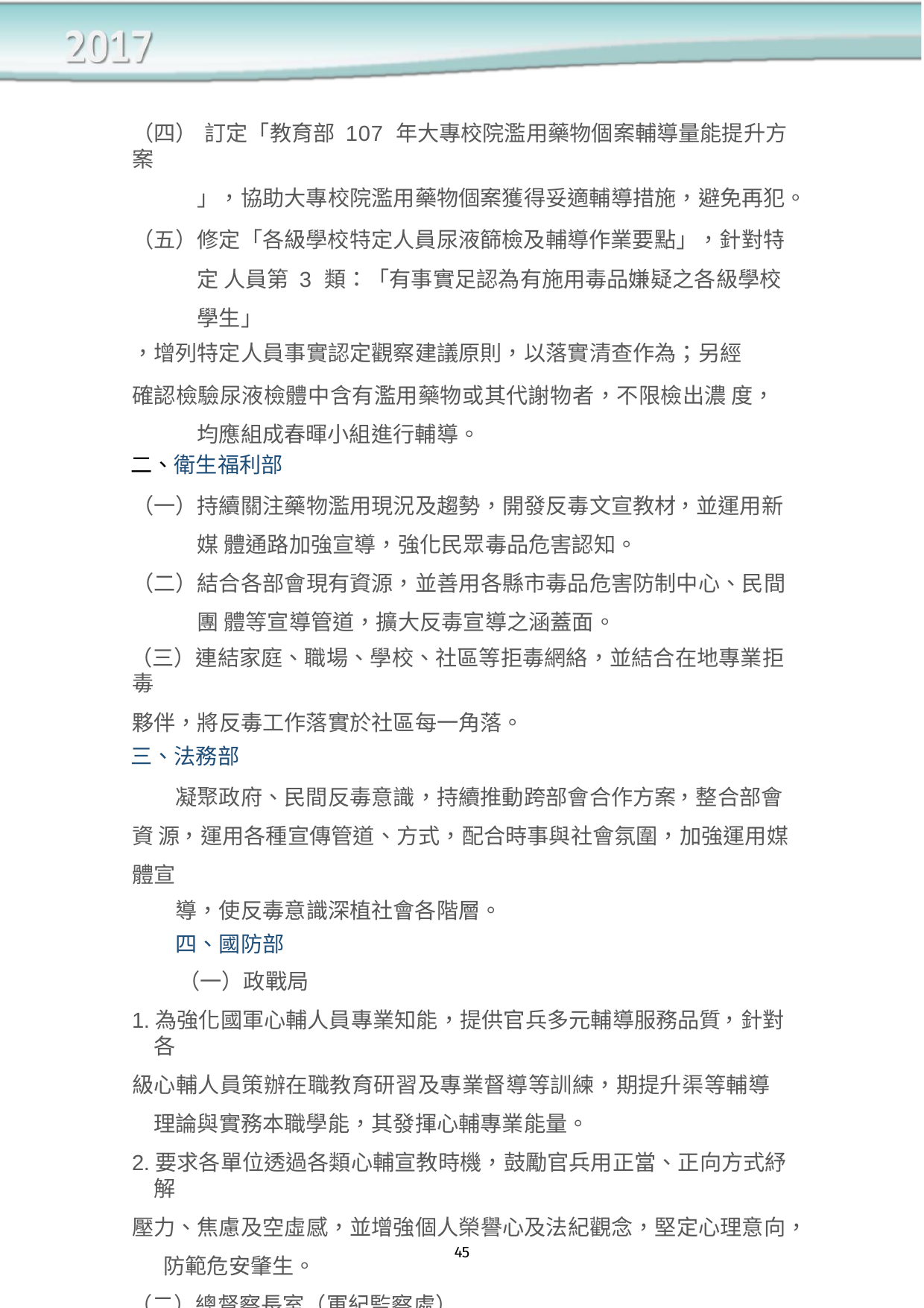

（四） 訂定「教育部 107 年大專校院濫用藥物個案輔導量能提升方案
」，協助大專校院濫用藥物個案獲得妥適輔導措施，避免再犯。
（五）修定「各級學校特定人員尿液篩檢及輔導作業要點」，針對特定 人員第 3 類：「有事實足認為有施用毒品嫌疑之各級學校學生」
，增列特定人員事實認定觀察建議原則，以落實清查作為；另經
確認檢驗尿液檢體中含有濫用藥物或其代謝物者，不限檢出濃 度，均應組成春暉小組進行輔導。
二、衛生福利部
（一）持續關注藥物濫用現況及趨勢，開發反毒文宣教材，並運用新媒 體通路加強宣導，強化民眾毒品危害認知。
（二）結合各部會現有資源，並善用各縣市毒品危害防制中心、民間團 體等宣導管道，擴大反毒宣導之涵蓋面。
（三）連結家庭、職場、學校、社區等拒毒網絡，並結合在地專業拒毒
夥伴，將反毒工作落實於社區每一角落。
三、法務部
凝聚政府、民間反毒意識，持續推動跨部會合作方案，整合部會資 源，運用各種宣傳管道、方式，配合時事與社會氛圍，加強運用媒體宣
導，使反毒意識深植社會各階層。
四、國防部
（一）政戰局
1.為強化國軍心輔人員專業知能，提供官兵多元輔導服務品質，針對各
級心輔人員策辦在職教育研習及專業督導等訓練，期提升渠等輔導 理論與實務本職學能，其發揮心輔專業能量。
2.要求各單位透過各類心輔宣教時機，鼓勵官兵用正當、正向方式紓解
壓力、焦慮及空虛感，並增強個人榮譽心及法紀觀念，堅定心理意向，  防範危安肇生。
（二）總督察長室（軍紀監察處）
45